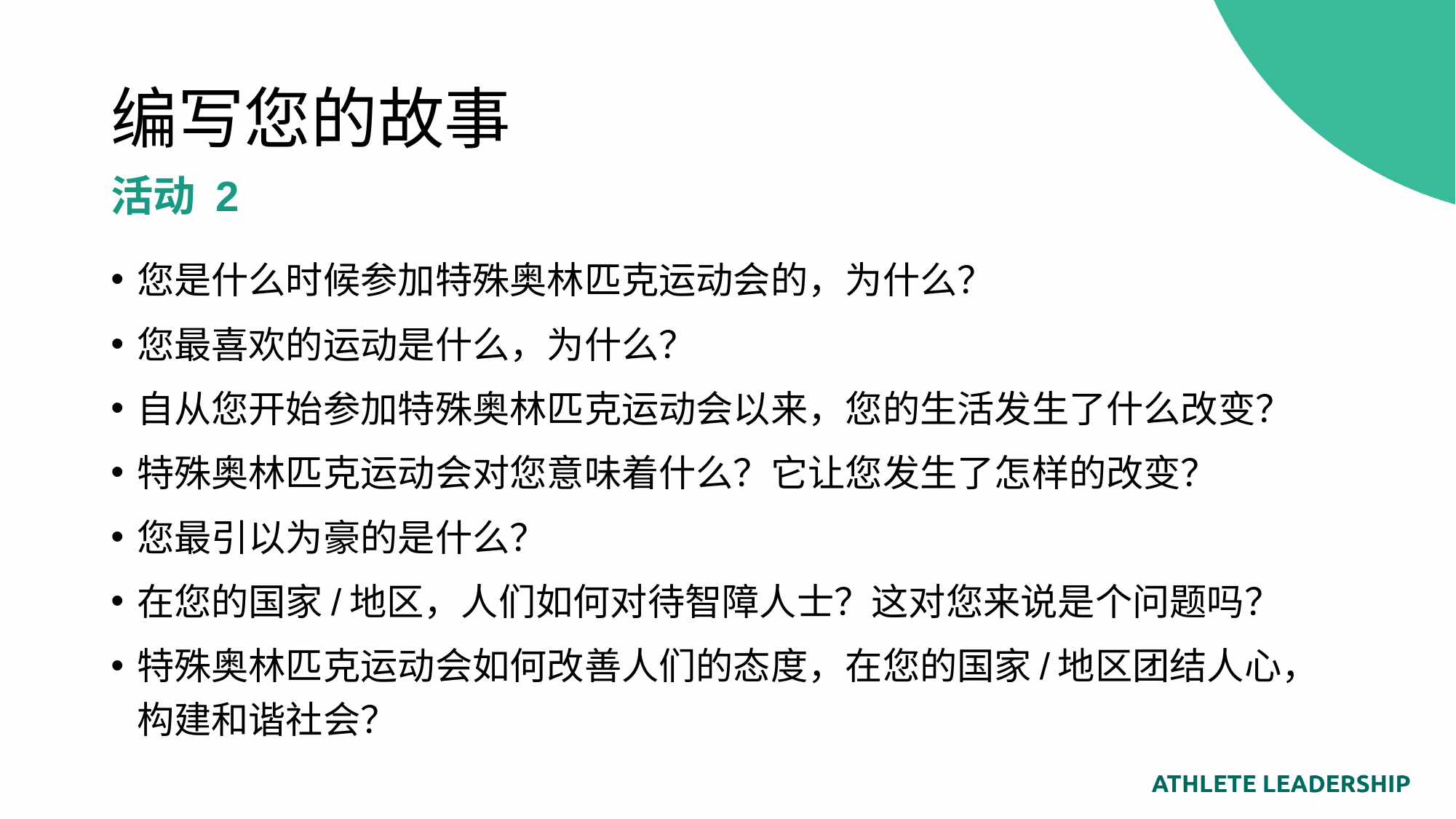

# 编写您的故事
活动 2
您是什么时候参加特殊奥林匹克运动会的，为什么？
您最喜欢的运动是什么，为什么？
自从您开始参加特殊奥林匹克运动会以来，您的生活发生了什么改变？
特殊奥林匹克运动会对您意味着什么？它让您发生了怎样的改变？
您最引以为豪的是什么？
在您的国家/地区，人们如何对待智障人士？这对您来说是个问题吗？
特殊奥林匹克运动会如何改善人们的态度，在您的国家/地区团结人心，构建和谐社会？